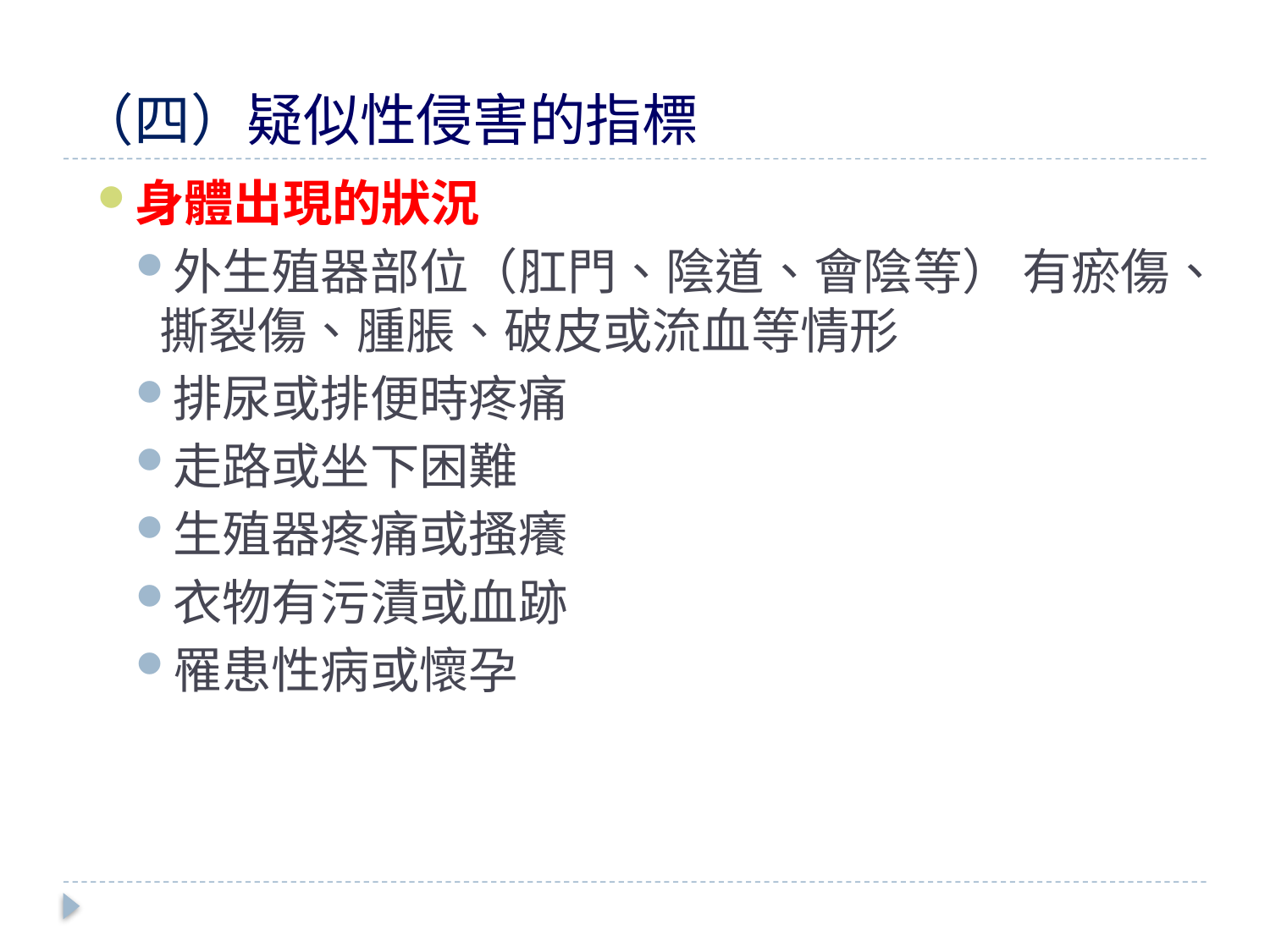

# （四）疑似性侵害的指標
身體出現的狀況
外生殖器部位（肛門、陰道、會陰等） 有瘀傷、撕裂傷、腫脹、破皮或流血等情形
排尿或排便時疼痛
走路或坐下困難
生殖器疼痛或搔癢
衣物有污漬或血跡
罹患性病或懷孕